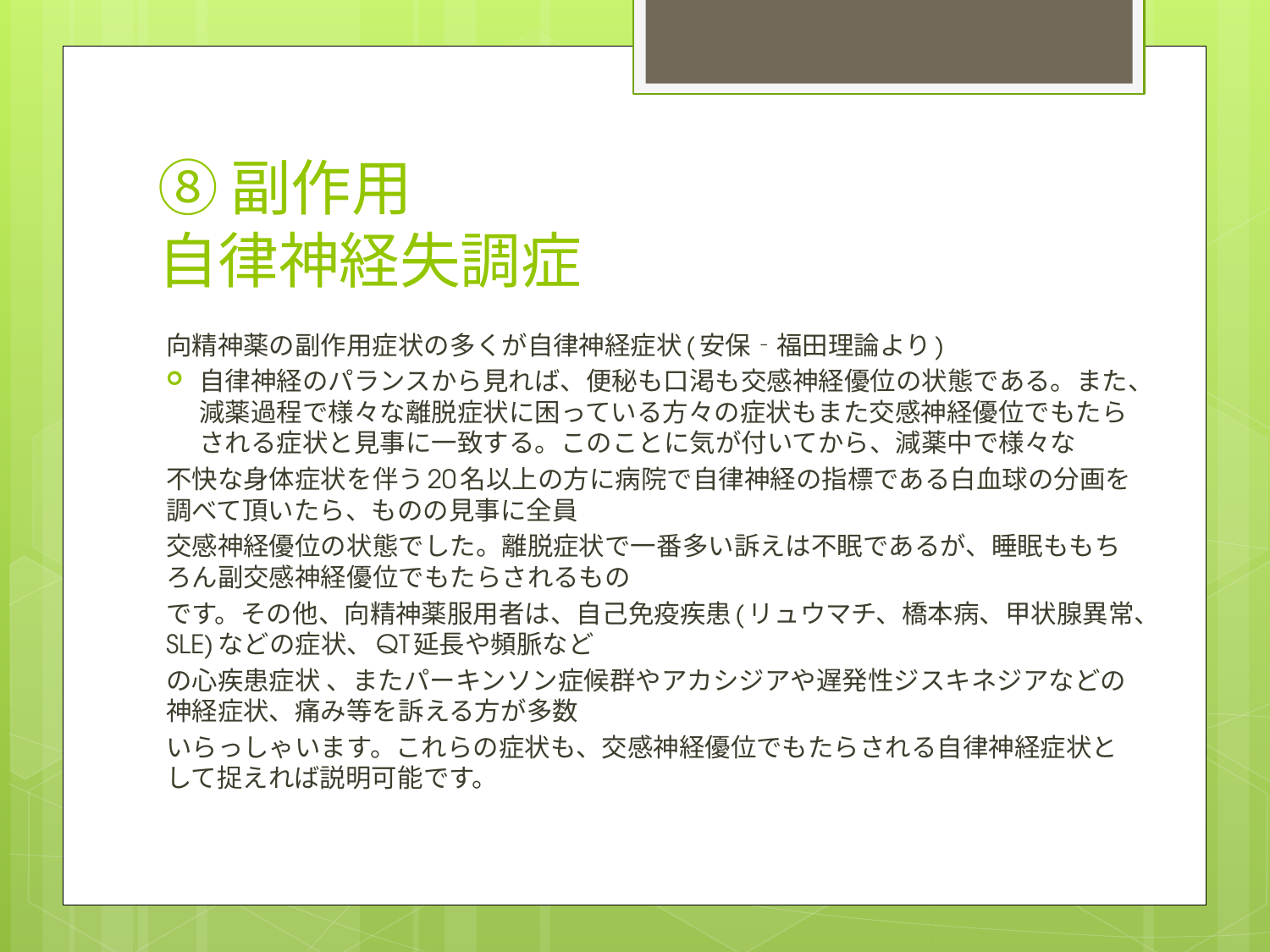

# ⑧副作用 自律神経失調症
向精神薬の副作用症状の多くが自律神経症状(安保‐福田理論より)
自律神経のパランスから見れば、便秘も口渇も交感神経優位の状態である。また、減薬過程で様々な離脱症状に困っている方々の症状もまた交感神経優位でもたらされる症状と見事に一致する。このことに気が付いてから、減薬中で様々な
不快な身体症状を伴う20名以上の方に病院で自律神経の指標である白血球の分画を調べて頂いたら、ものの見事に全員
交感神経優位の状態でした。離脱症状で一番多い訴えは不眠であるが、睡眠ももちろん副交感神経優位でもたらされるもの
です。その他、向精神薬服用者は、自己免疫疾患(リュウマチ、橋本病、甲状腺異常、SLE)などの症状、QT延長や頻脈など
の心疾患症状 、またパーキンソン症候群やアカシジアや遅発性ジスキネジアなどの神経症状、痛み等を訴える方が多数
いらっしゃいます。これらの症状も、交感神経優位でもたらされる自律神経症状として捉えれば説明可能です。